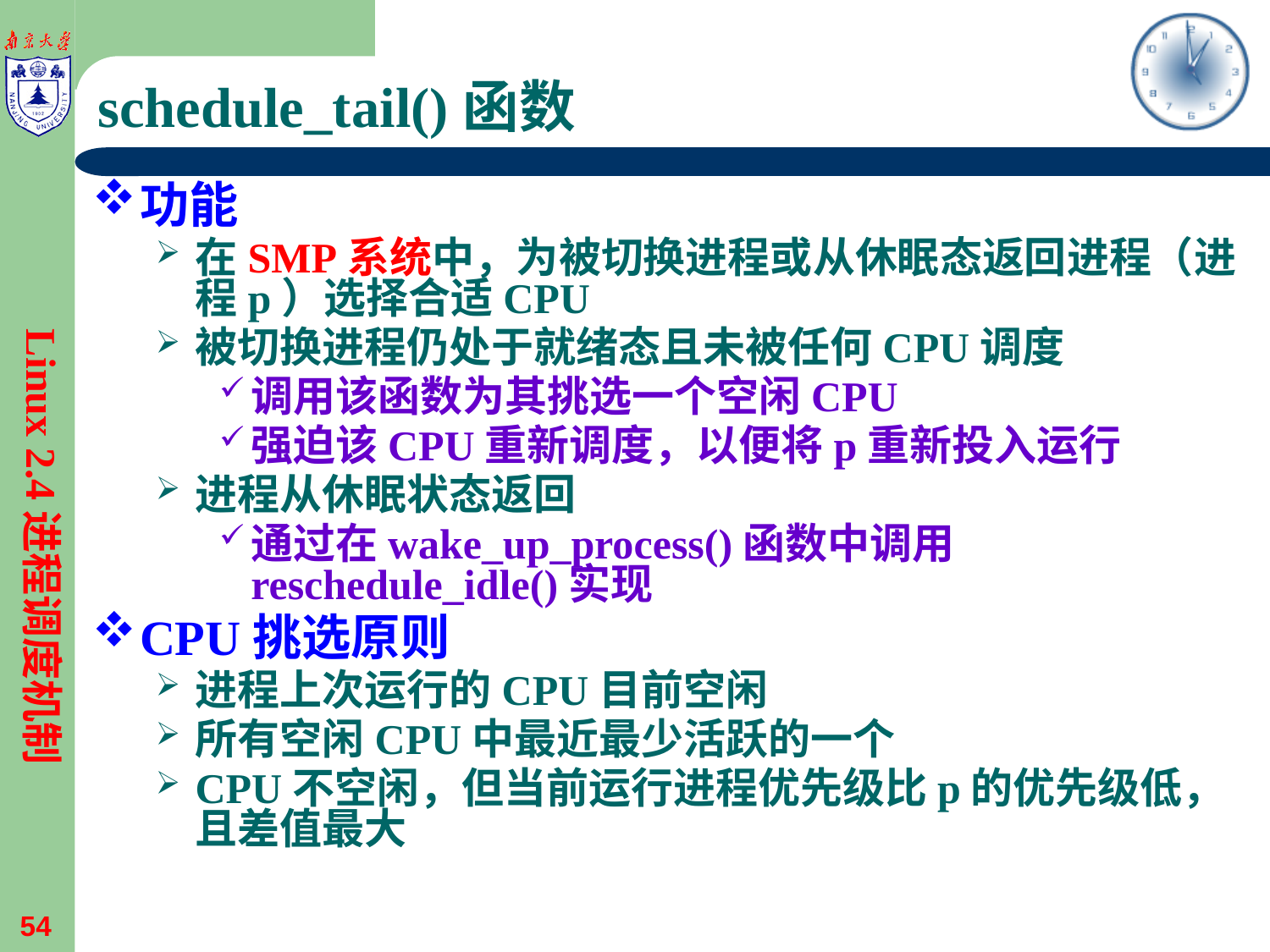

# schedule_tail()函数
功能
在SMP系统中，为被切换进程或从休眠态返回进程（进程p）选择合适CPU
被切换进程仍处于就绪态且未被任何CPU调度
调用该函数为其挑选一个空闲CPU
强迫该CPU重新调度，以便将p重新投入运行
进程从休眠状态返回
通过在wake_up_process()函数中调用reschedule_idle()实现
CPU挑选原则
进程上次运行的CPU目前空闲
所有空闲CPU中最近最少活跃的一个
CPU不空闲，但当前运行进程优先级比p的优先级低，且差值最大
Linux 2.4进程调度机制
54